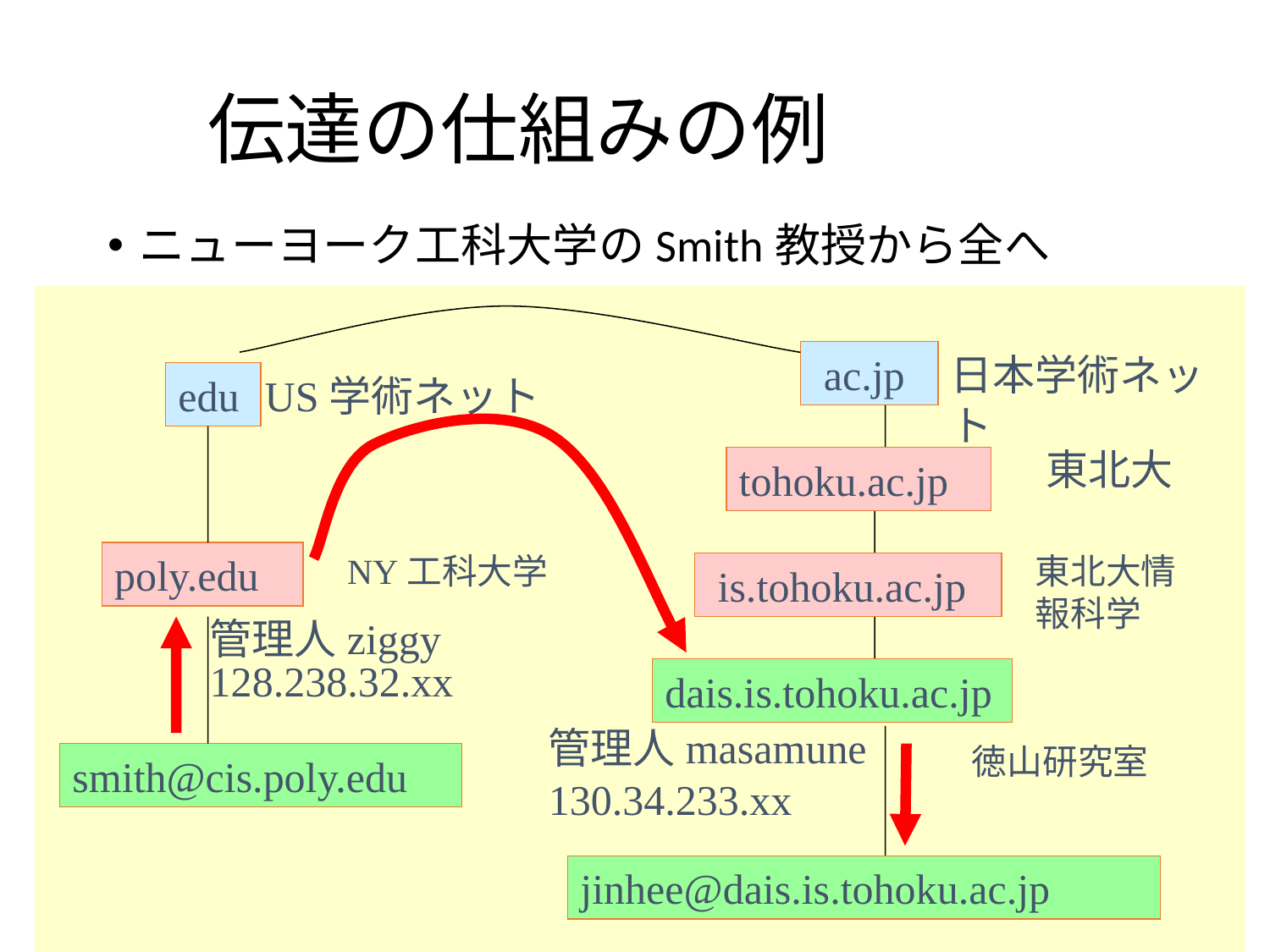

# 伝達の仕組みの例
ニューヨーク工科大学のSmith教授から全へ

 ac.jp
日本学術ネット
edu
US学術ネット

東北大
tohoku.ac.jp

poly.edu
NY工科大学
東北大情報科学
 is.tohoku.ac.jp
管理人ziggy

128.238.32.xx
dais.is.tohoku.ac.jp

管理人masamune
130.34.233.xx
徳山研究室
smith@cis.poly.edu

jinhee@dais.is.tohoku.ac.jp
36